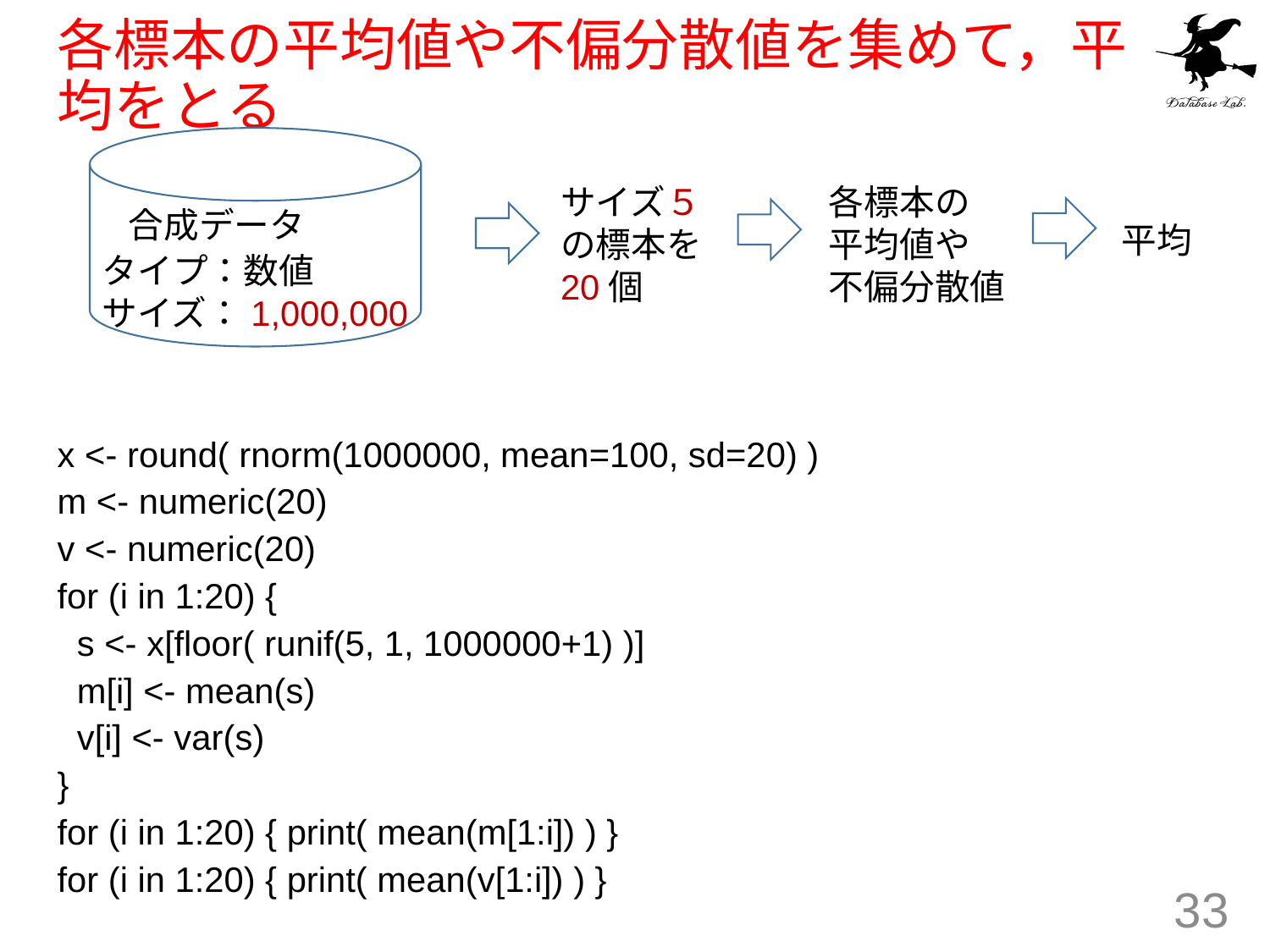

# 各標本の平均値や不偏分散値を集めて，平均をとる

サイズ５
の標本を
20個
各標本の
平均値や
不偏分散値
合成データ

平均
タイプ：数値
サイズ：1,000,000
x <- round( rnorm(1000000, mean=100, sd=20) )
m <- numeric(20)
v <- numeric(20)
for (i in 1:20) {
  s <- x[floor( runif(5, 1, 1000000+1) )]
  m[i] <- mean(s)
  v[i] <- var(s)
}
for (i in 1:20) { print( mean(m[1:i]) ) }
for (i in 1:20) { print( mean(v[1:i]) ) }

33